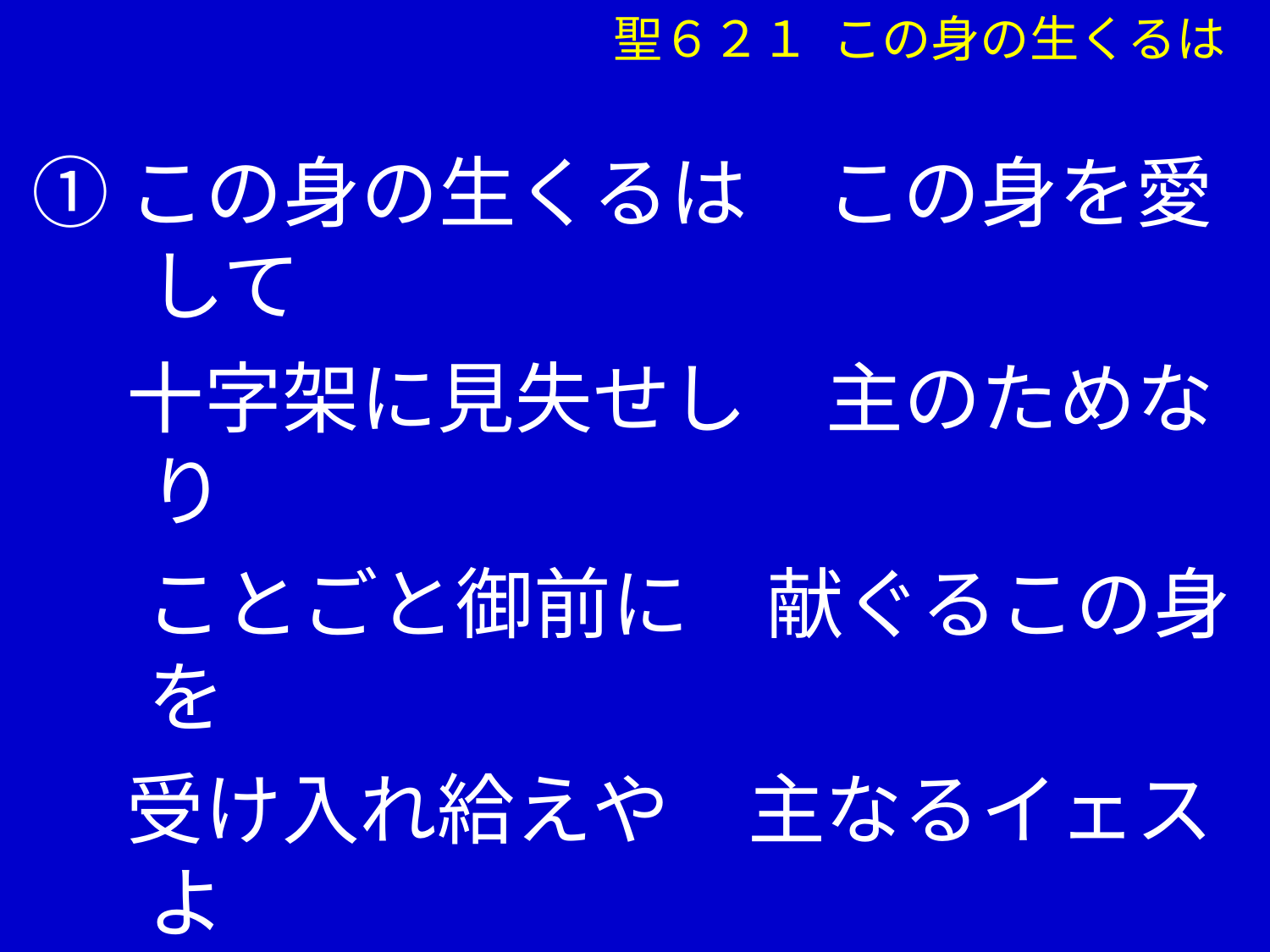

聖６２１  この身の生くるは
①この身の生くるは　この身を愛して
　 十字架に見失せし　主のためなり
 　ことごと御前に　献ぐるこの身を
　 受け入れ給えや　主なるイェスよ